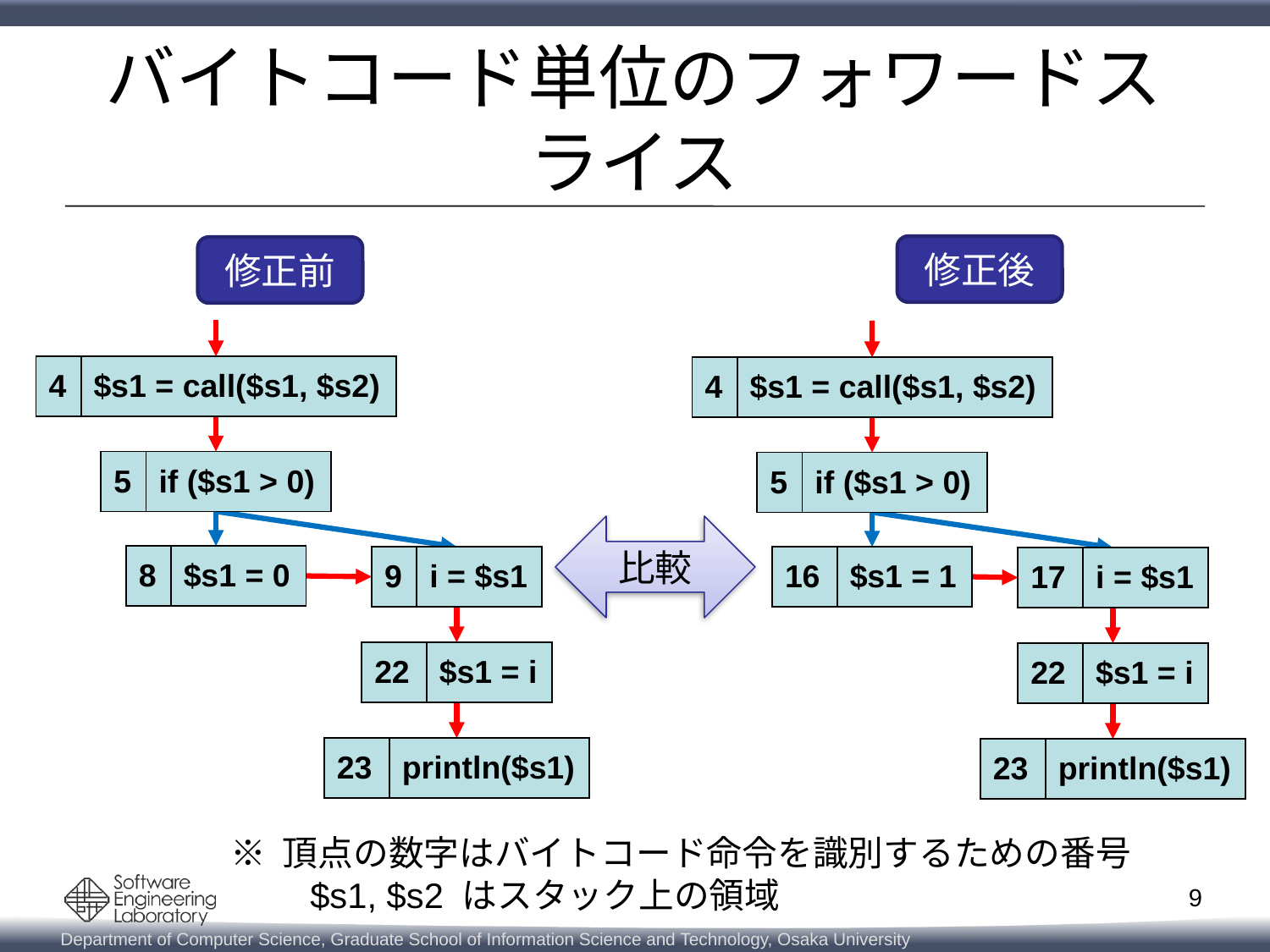

# バイトコード単位のフォワードスライス
修正後
修正前
| 4 | $s1 = call($s1, $s2) |
| --- | --- |
| 4 | $s1 = call($s1, $s2) |
| --- | --- |
| 5 | if ($s1 > 0) |
| --- | --- |
| 5 | if ($s1 > 0) |
| --- | --- |
比較
| 8 | $s1 = 0 |
| --- | --- |
| 9 | i = $s1 |
| --- | --- |
| 16 | $s1 = 1 |
| --- | --- |
| 17 | i = $s1 |
| --- | --- |
| 22 | $s1 = i |
| --- | --- |
| 22 | $s1 = i |
| --- | --- |
| 23 | println($s1) |
| --- | --- |
| 23 | println($s1) |
| --- | --- |
※ 頂点の数字はバイトコード命令を識別するための番号
　　$s1, $s2 はスタック上の領域
9